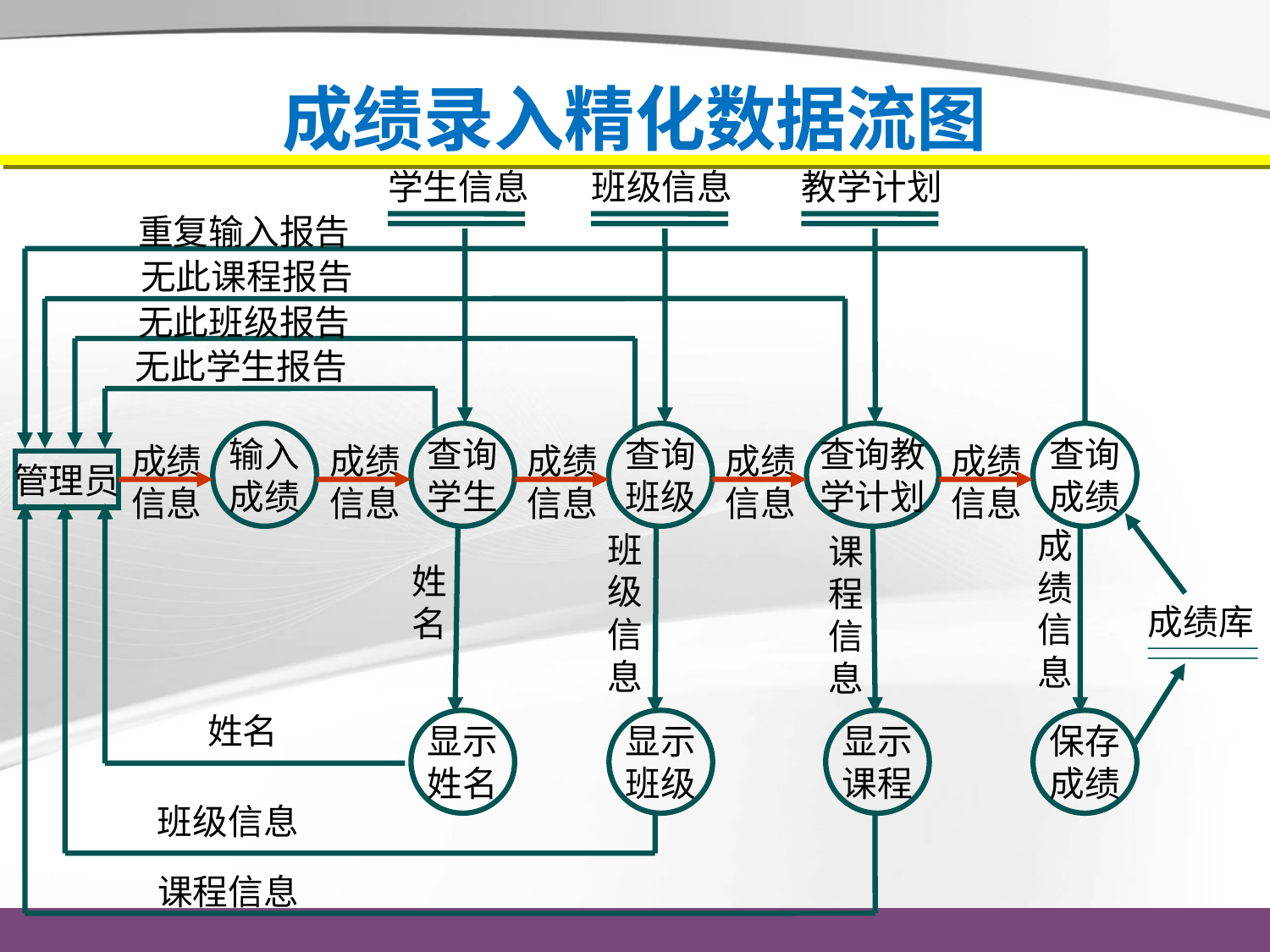

# 成绩录入精化数据流图
学生信息
班级信息
教学计划
重复输入报告

无此课程报告

无此班级报告

无此学生报告

输入
成绩
查询
学生
查询
班级
查询教
学计划
查询
成绩
成绩
信息
成绩
信息
成绩
信息
成绩
信息
成绩
信息
管理员

成绩信息
班级信息
课程信息

姓名
成绩库

姓名
显示
姓名
显示
班级
显示
课程
保存
成绩

班级信息

课程信息